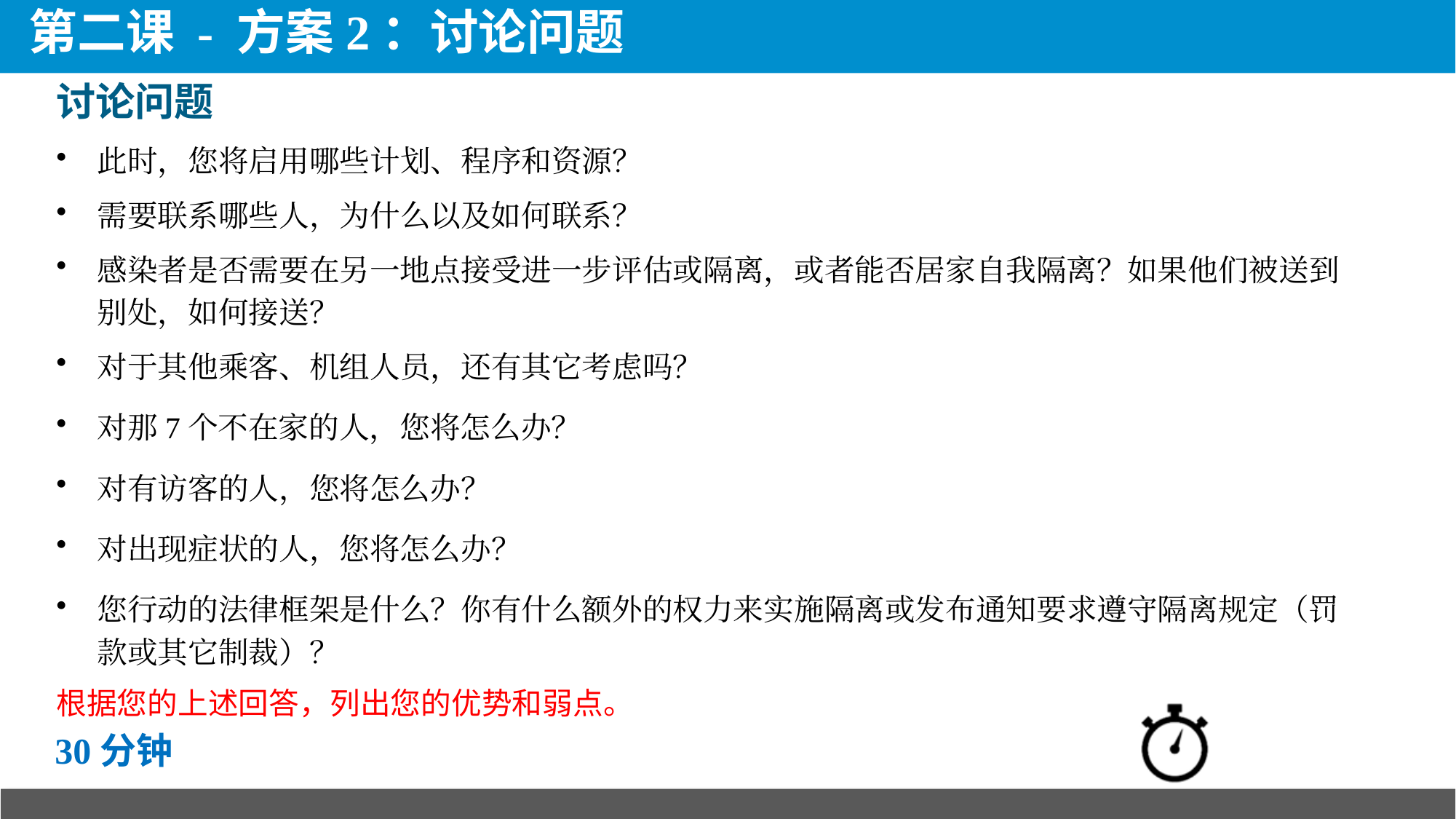

# 第二课 - 方案2：讨论问题
讨论问题
此时，您将启用哪些计划、程序和资源？
需要联系哪些人，为什么以及如何联系？
感染者是否需要在另一地点接受进一步评估或隔离，或者能否居家自我隔离？如果他们被送到别处，如何接送？
对于其他乘客、机组人员，还有其它考虑吗？
对那7个不在家的人，您将怎么办？
对有访客的人，您将怎么办？
对出现症状的人，您将怎么办？
您行动的法律框架是什么？你有什么额外的权力来实施隔离或发布通知要求遵守隔离规定（罚款或其它制裁）？
根据您的上述回答，列出您的优势和弱点。
30分钟